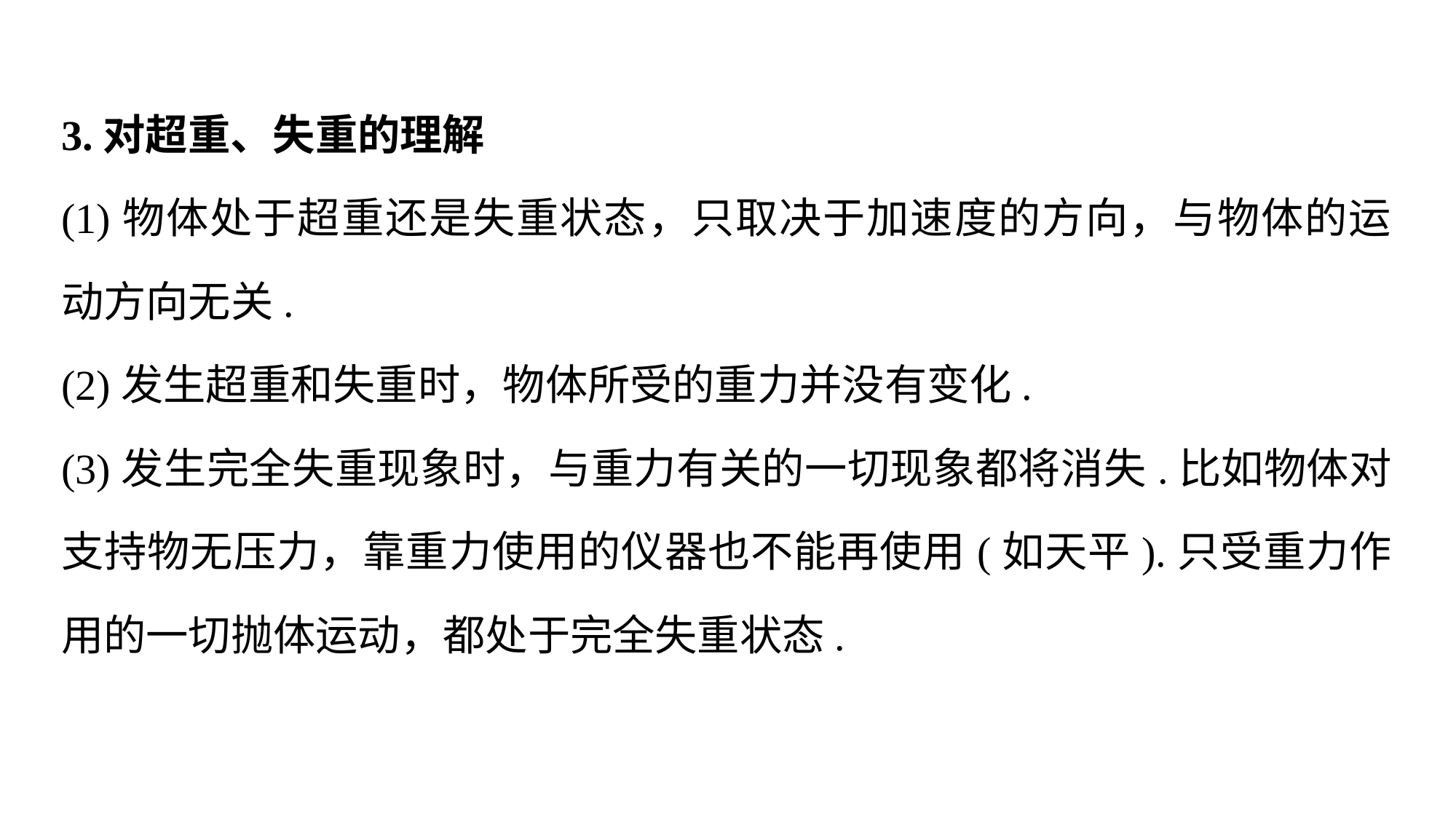

3.对超重、失重的理解
(1)物体处于超重还是失重状态，只取决于加速度的方向，与物体的运动方向无关.
(2)发生超重和失重时，物体所受的重力并没有变化.
(3)发生完全失重现象时，与重力有关的一切现象都将消失.比如物体对支持物无压力，靠重力使用的仪器也不能再使用(如天平).只受重力作用的一切抛体运动，都处于完全失重状态.